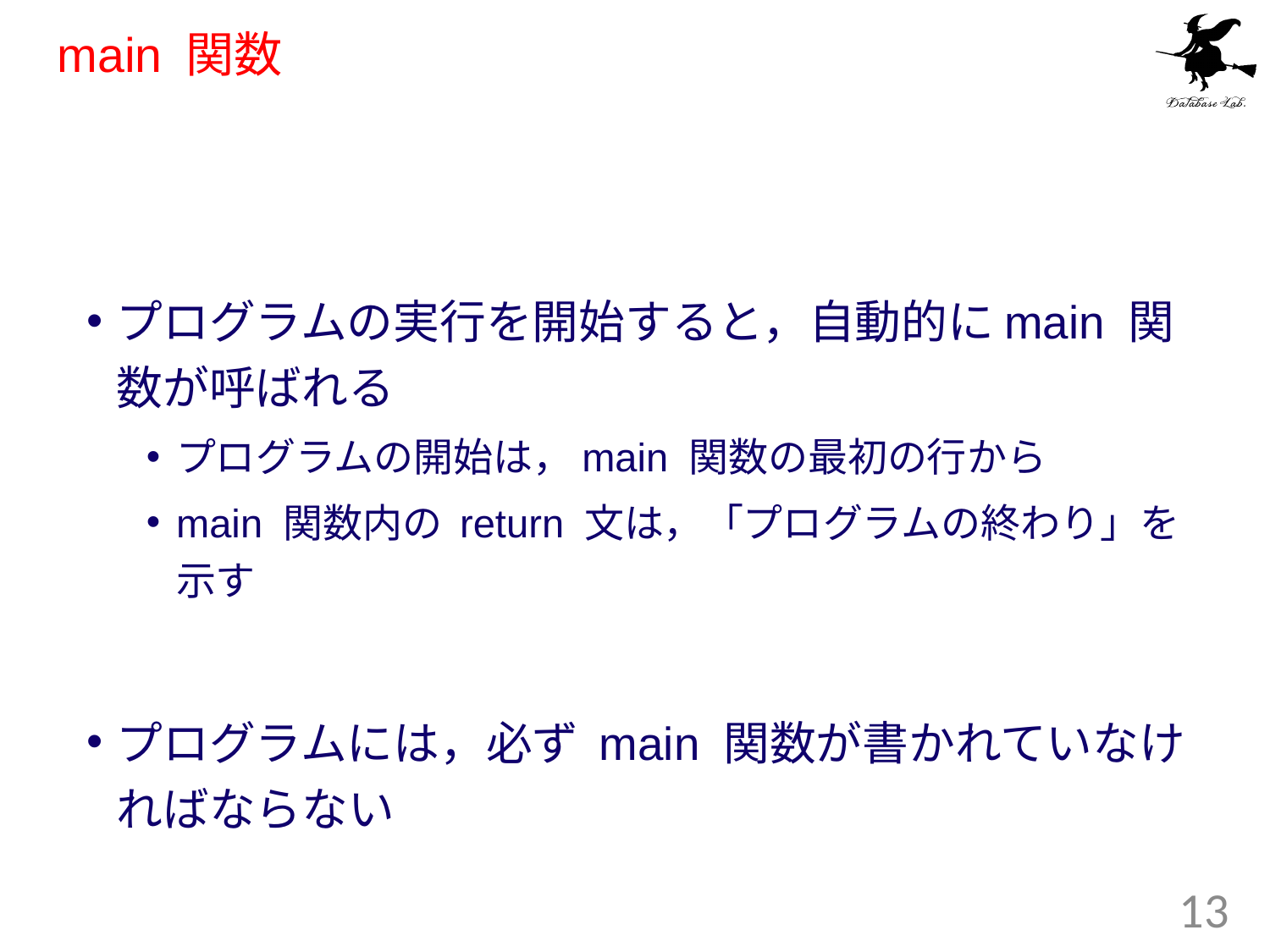

# main 関数
プログラムの実行を開始すると，自動的にmain 関数が呼ばれる
プログラムの開始は，main 関数の最初の行から
main 関数内の return 文は，「プログラムの終わり」を示す

プログラムには，必ず main 関数が書かれていなければならない
13